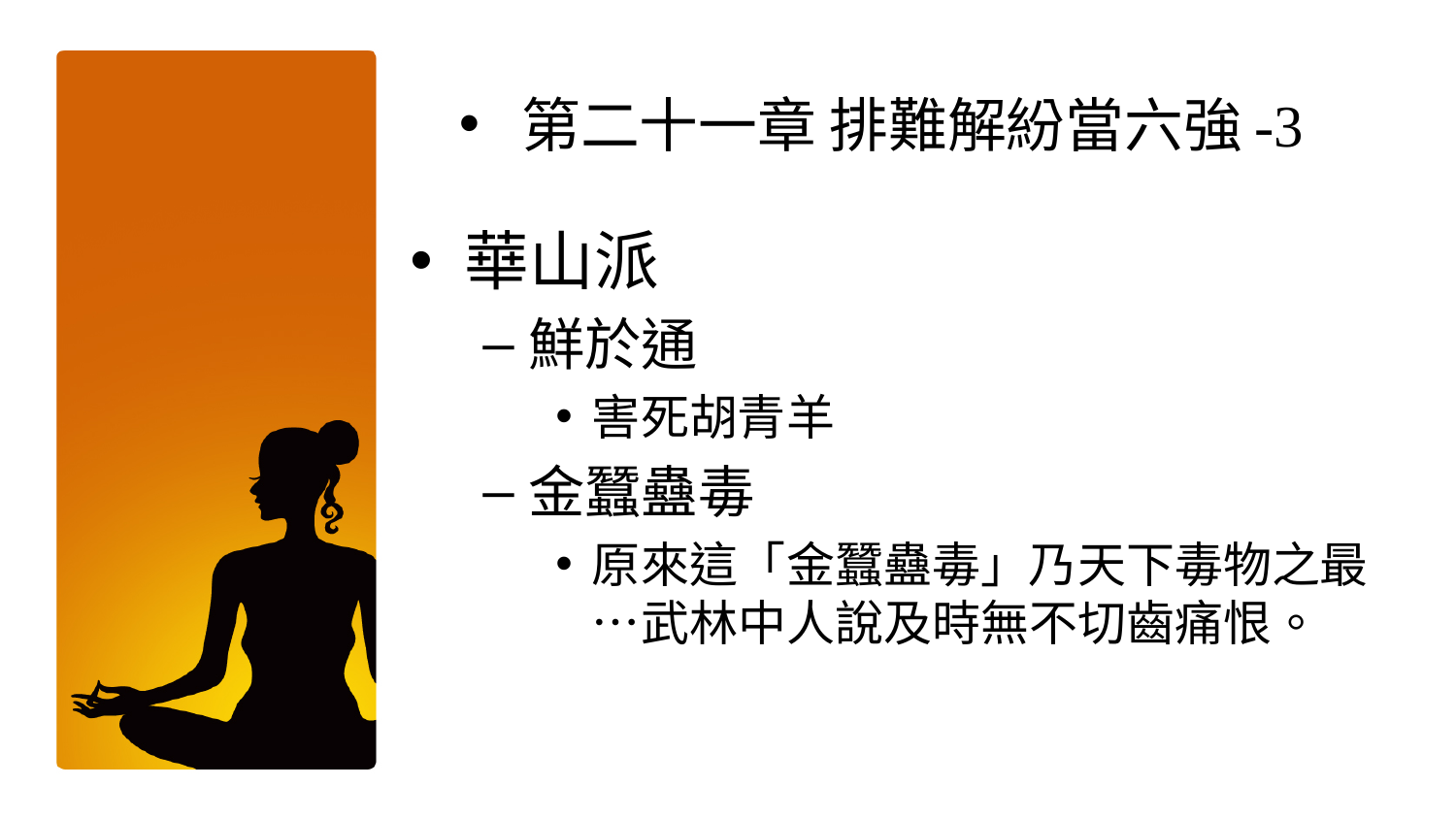

第二十一章 排難解紛當六強-3
華山派
鮮於通
害死胡青羊
金蠶蠱毒
原來這「金蠶蠱毒」乃天下毒物之最 …武林中人說及時無不切齒痛恨。